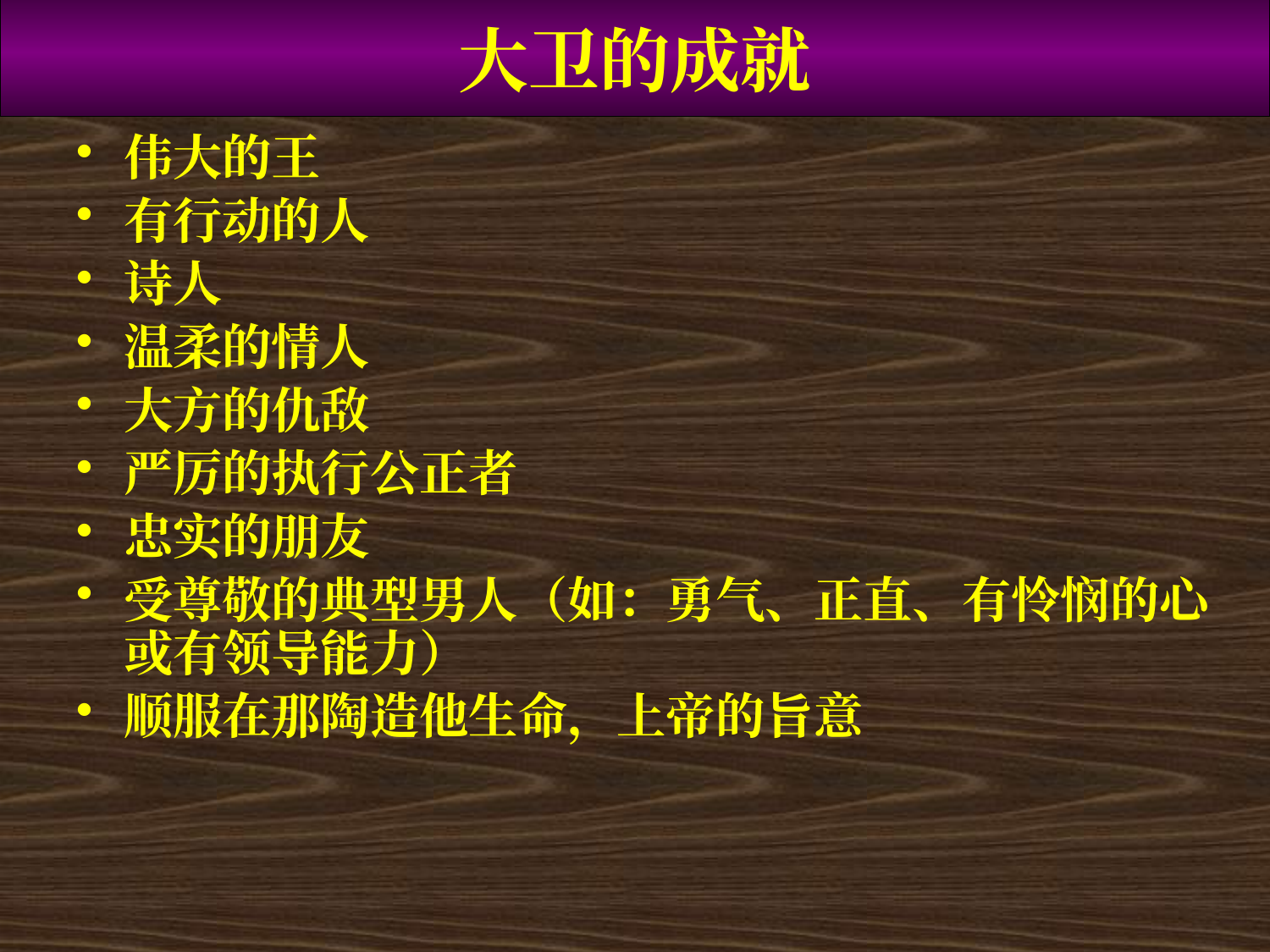

# 大卫的成就

伟大的王
有行动的人
诗人
温柔的情人
大方的仇敌
严厉的执行公正者
忠实的朋友
受尊敬的典型男人（如：勇气、正直、有怜悯的心或有领导能力）
顺服在那陶造他生命，上帝的旨意